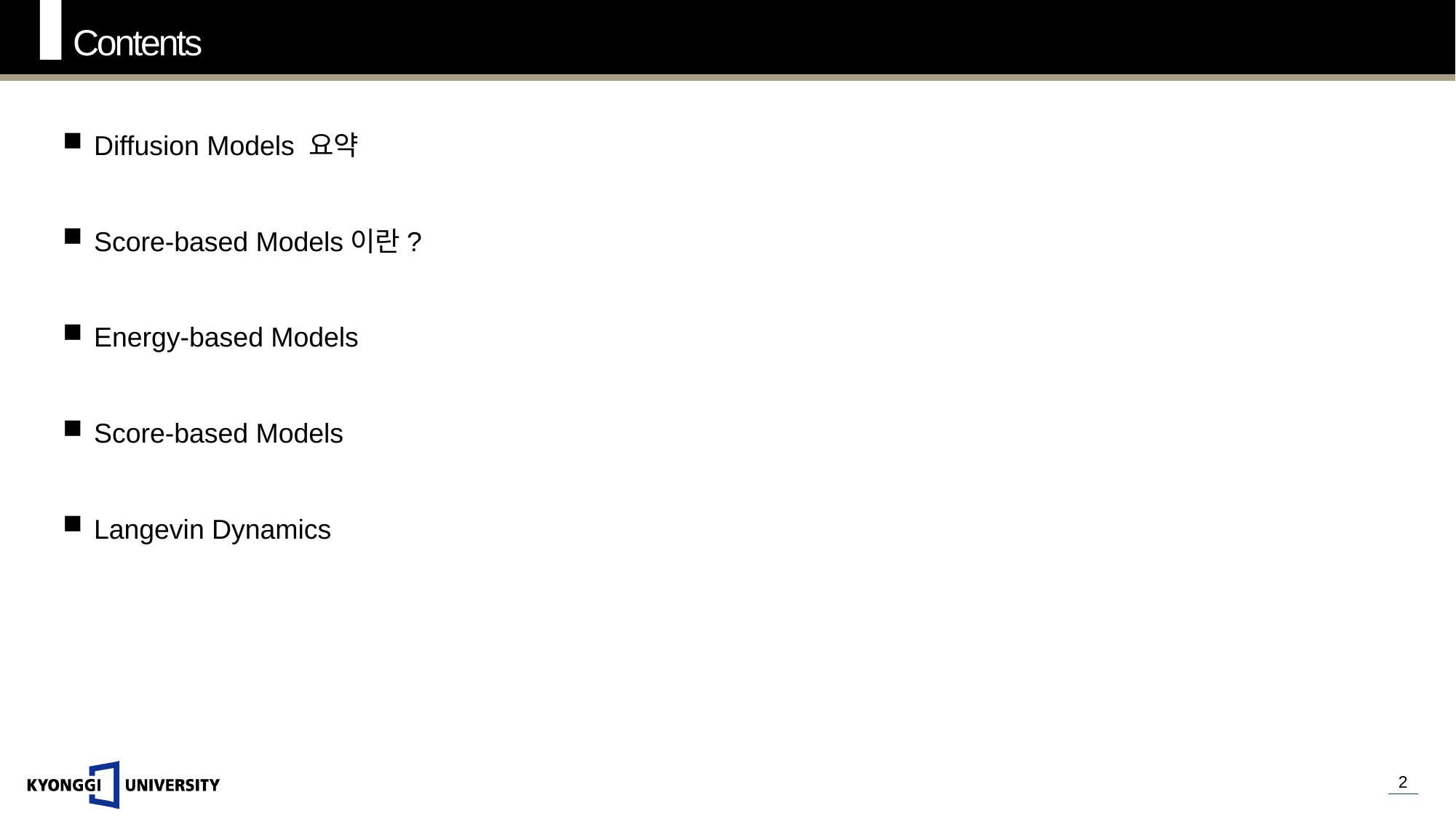

Contents
Diffusion Models 요약

Score-based Models이란?

Energy-based Models

Score-based Models

Langevin Dynamics